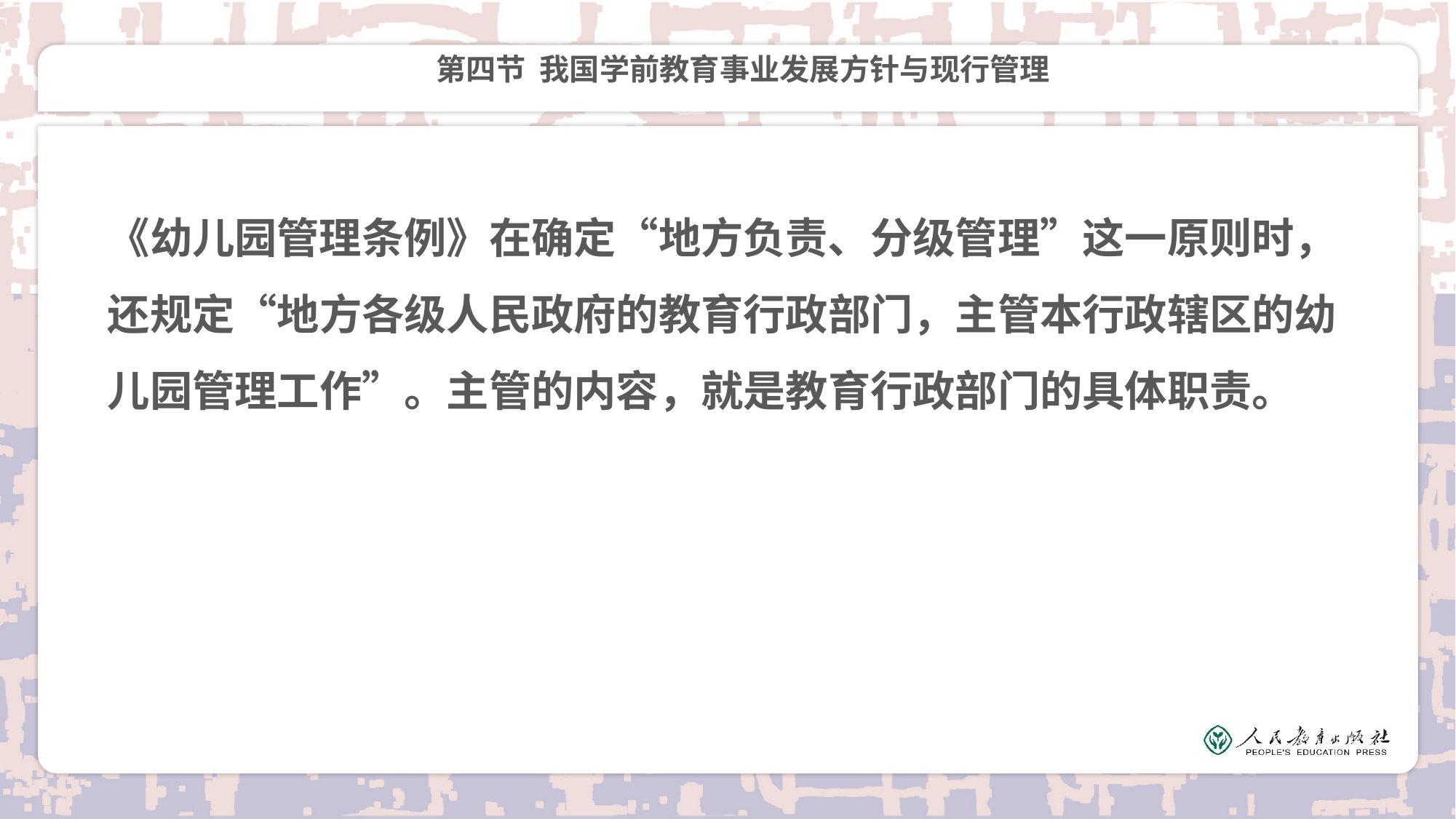

# 第四节  我国学前教育事业发展方针与现行管理
《幼儿园管理条例》在确定“地方负责、分级管理”这一原则时，还规定“地方各级人民政府的教育行政部门，主管本行政辖区的幼儿园管理工作”。主管的内容，就是教育行政部门的具体职责。